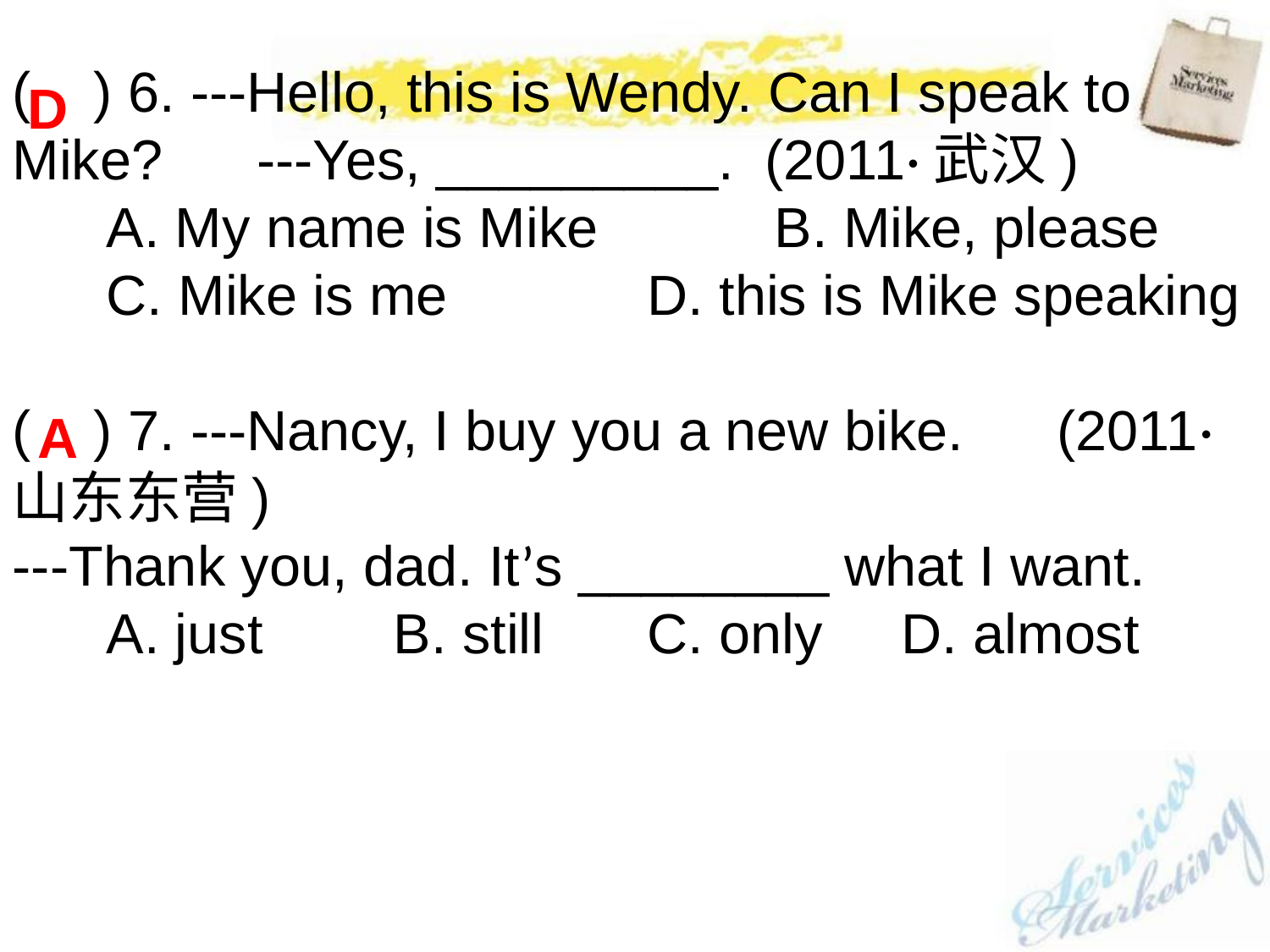

(    ) 6. ---Hello, this is Wendy. Can I speak to Mike?      ---Yes, _________.  (2011·武汉)
      A. My name is Mike		B. Mike, please
      C. Mike is me	   	D. this is Mike speaking

(    ) 7. ---Nancy, I buy you a new bike.      (2011·山东东营)
---Thank you, dad. It’s ________ what I want.
      A. just		B. still	C. only	D. almost

D
A